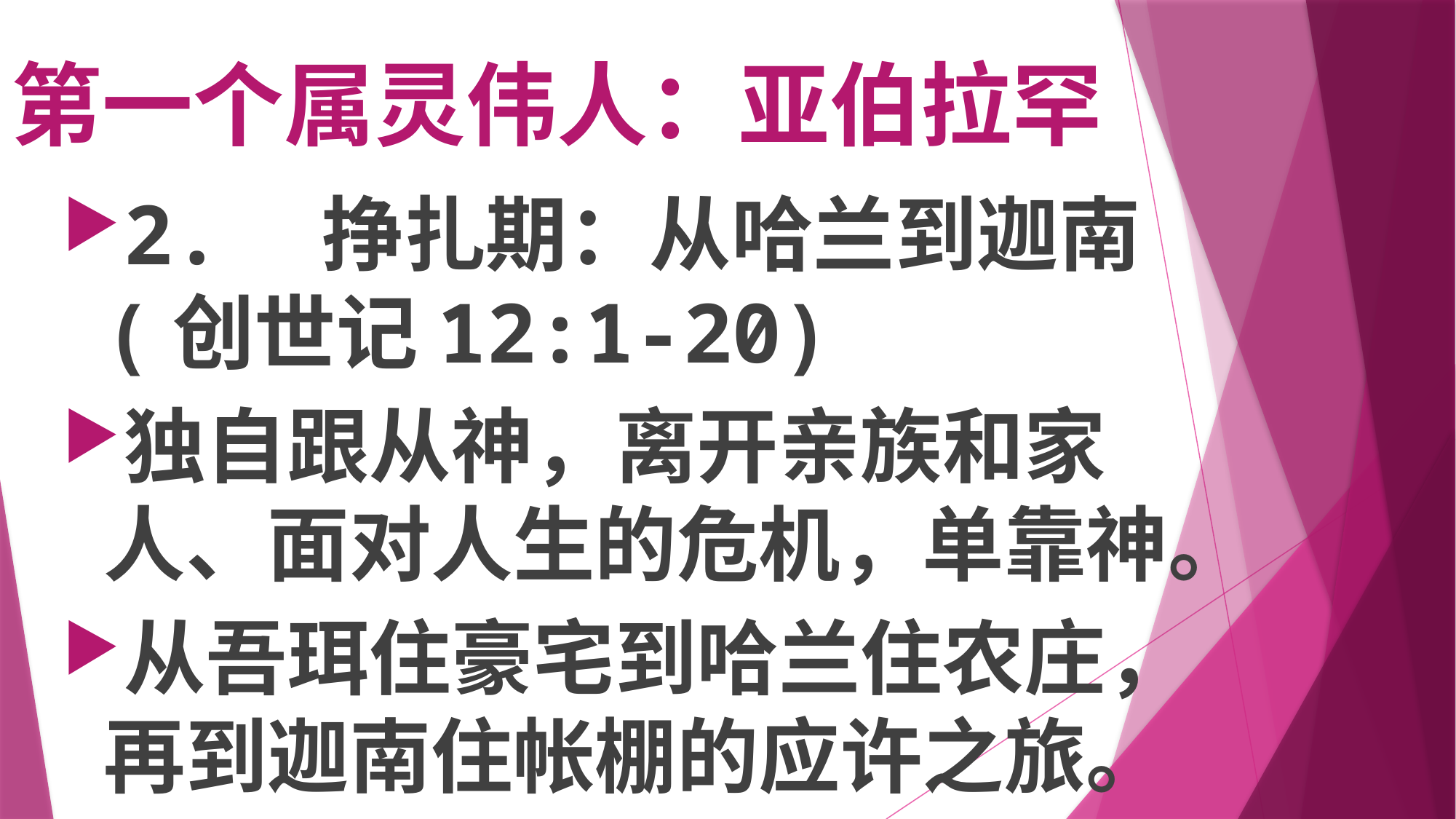

# 第一个属灵伟人：亚伯拉罕
2.	挣扎期：从哈兰到迦南(创世记12:1-20)
独自跟从神，离开亲族和家人、面对人生的危机，单靠神。
从吾珥住豪宅到哈兰住农庄，再到迦南住帐棚的应许之旅。